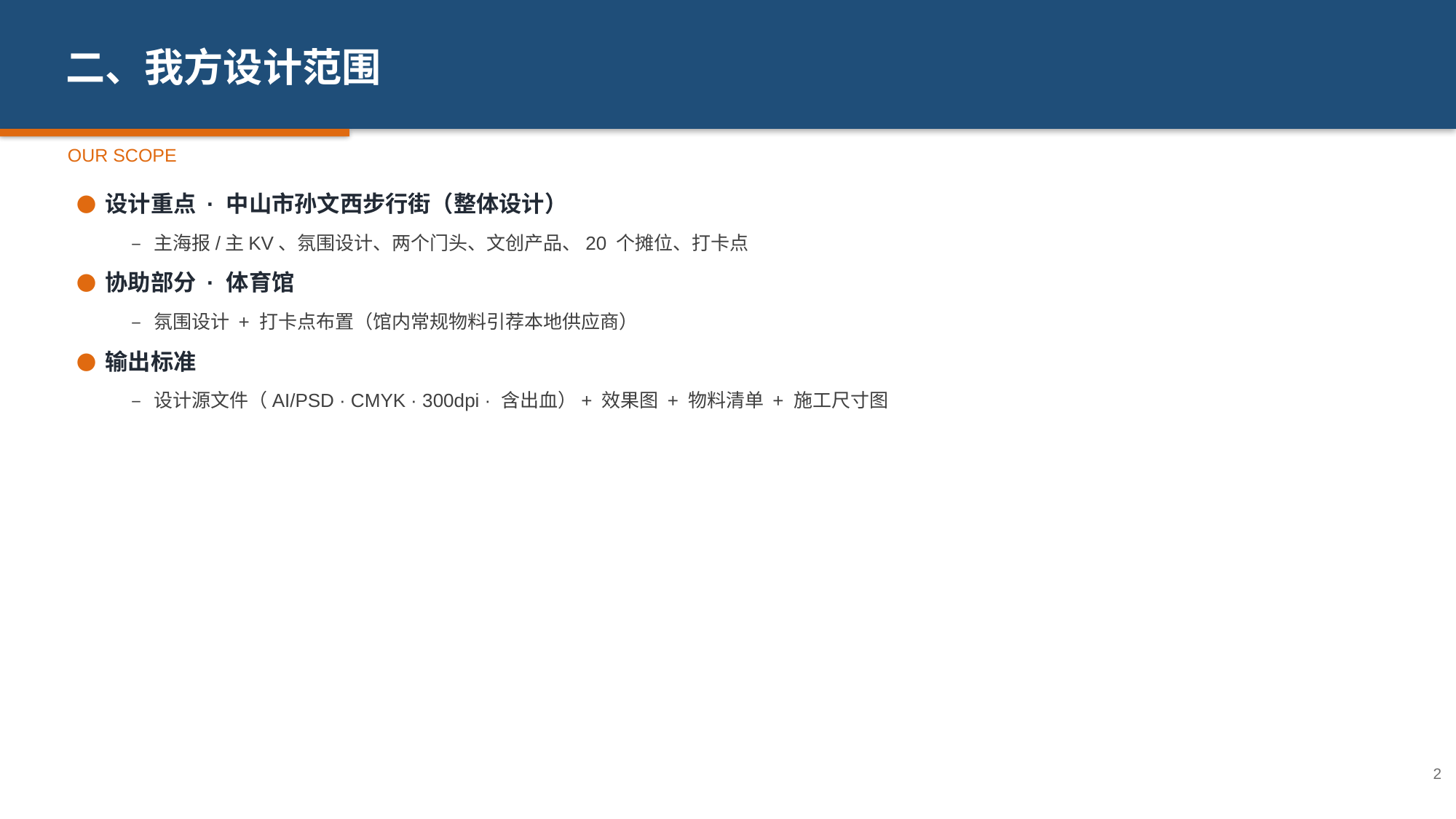

二、我方设计范围

OUR SCOPE
● 设计重点 · 中山市孙文西步行街（整体设计）
–  主海报/主KV、氛围设计、两个门头、文创产品、20 个摊位、打卡点
● 协助部分 · 体育馆
–  氛围设计 + 打卡点布置（馆内常规物料引荐本地供应商）
● 输出标准
–  设计源文件（AI/PSD · CMYK · 300dpi · 含出血）+ 效果图 + 物料清单 + 施工尺寸图
2